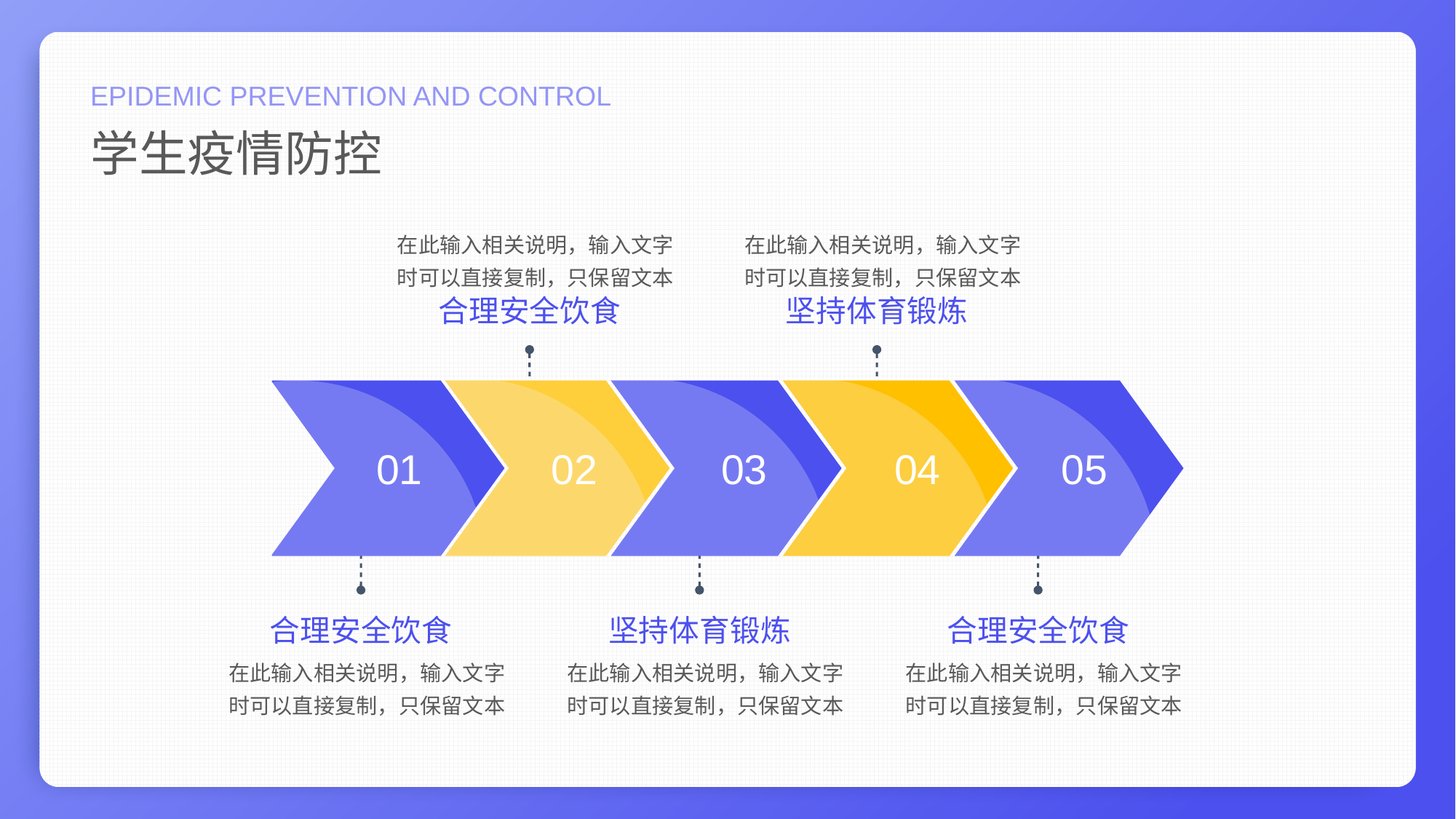

EPIDEMIC PREVENTION AND CONTROL
学生疫情防控
在此输入相关说明，输入文字时可以直接复制，只保留文本
在此输入相关说明，输入文字时可以直接复制，只保留文本
合理安全饮食
坚持体育锻炼

01
02
03
04
05

合理安全饮食
坚持体育锻炼
合理安全饮食
在此输入相关说明，输入文字时可以直接复制，只保留文本
在此输入相关说明，输入文字时可以直接复制，只保留文本
在此输入相关说明，输入文字时可以直接复制，只保留文本